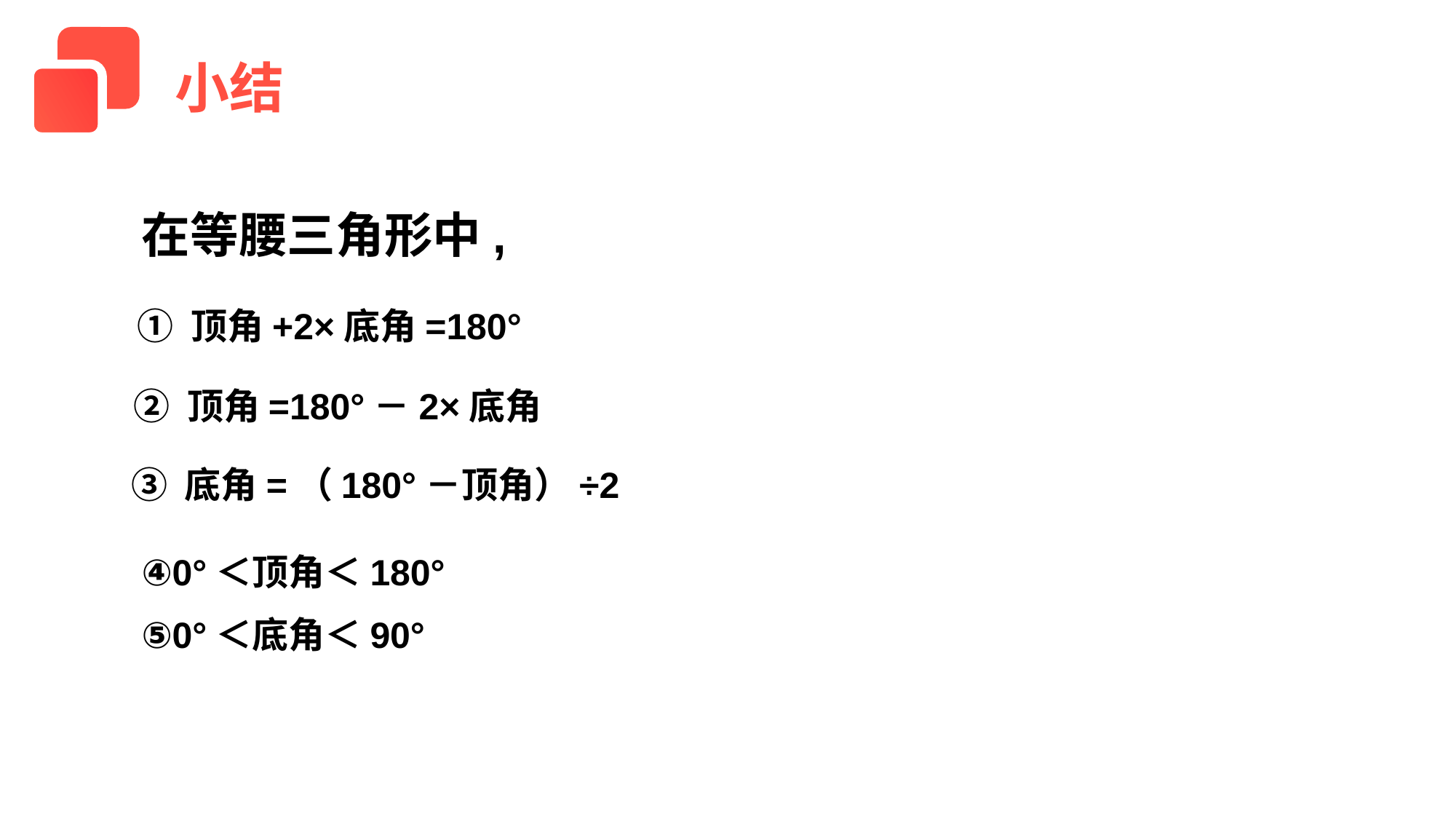

小结
在等腰三角形中,
① 顶角+2×底角=180°
② 顶角=180°－2×底角
③ 底角=（180°－顶角）÷2
④0°＜顶角＜180°
⑤0°＜底角＜90°